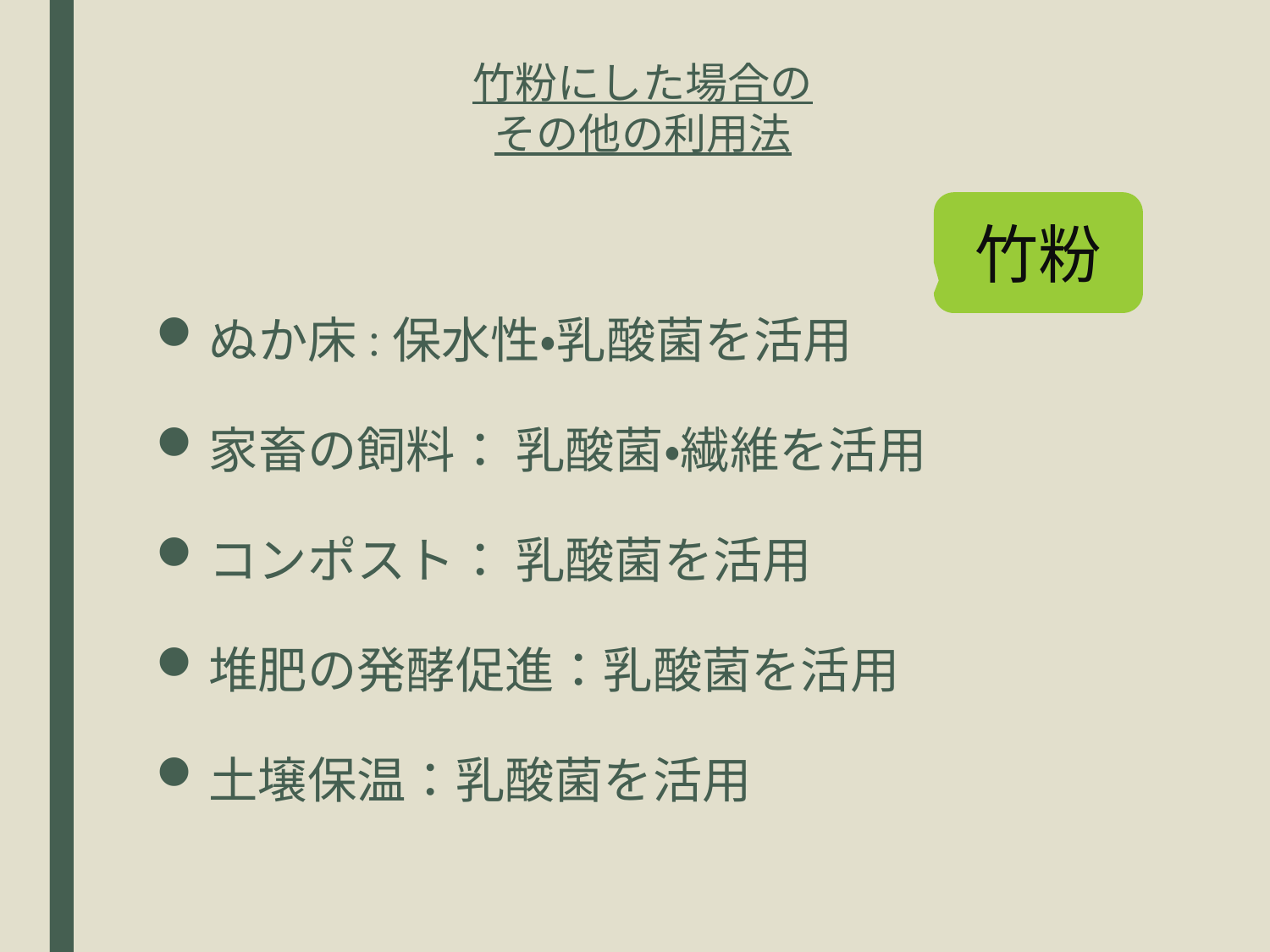

# 竹粉にした場合の その他の利用法
竹粉
ぬか床：保水性・乳酸菌を活用
家畜の飼料： 乳酸菌・繊維を活用
コンポスト： 乳酸菌を活用
堆肥の発酵促進：乳酸菌を活用
土壌保温：乳酸菌を活用